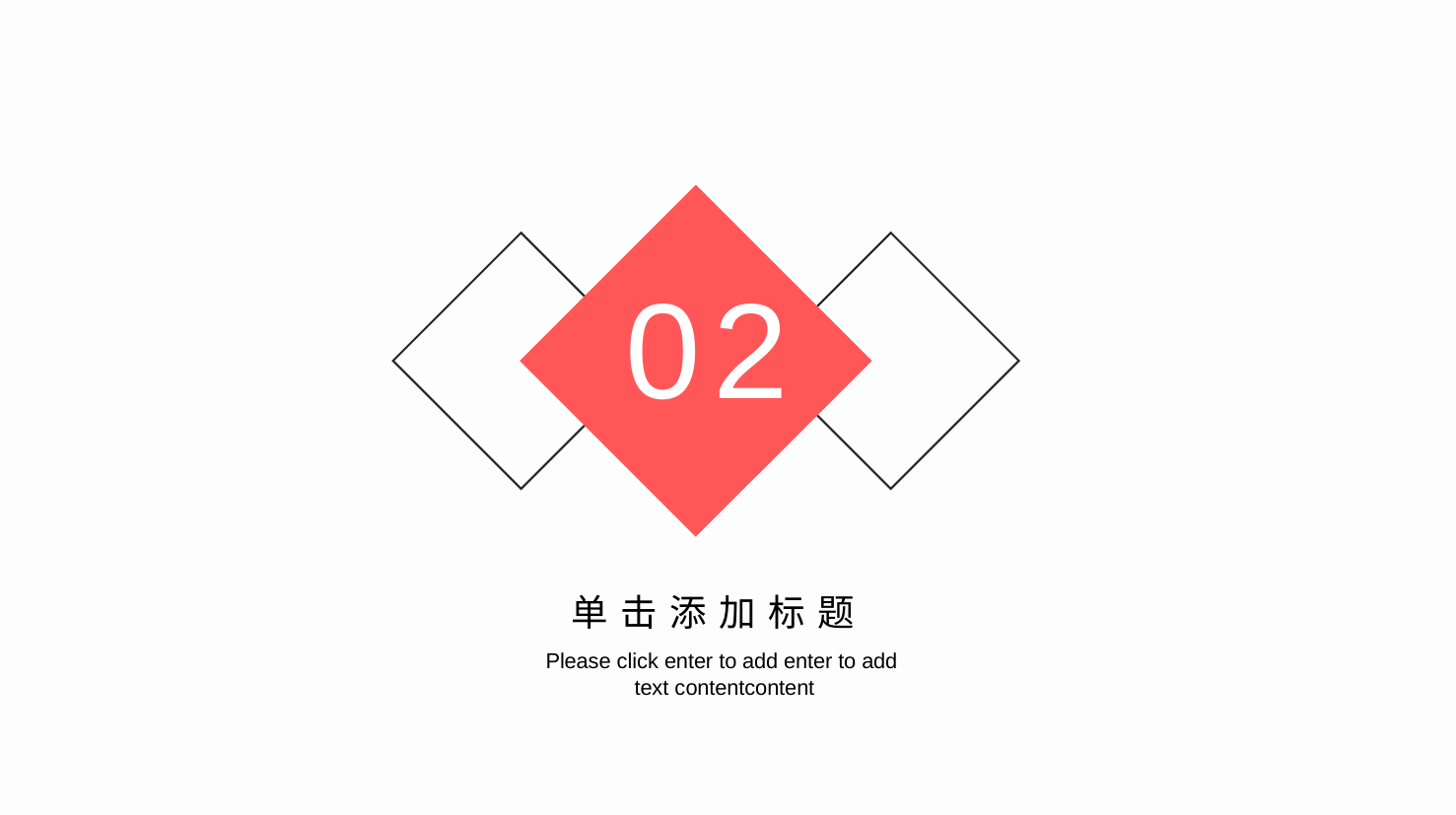

02

单击添加标题
Please click enter to add enter to add
text contentcontent